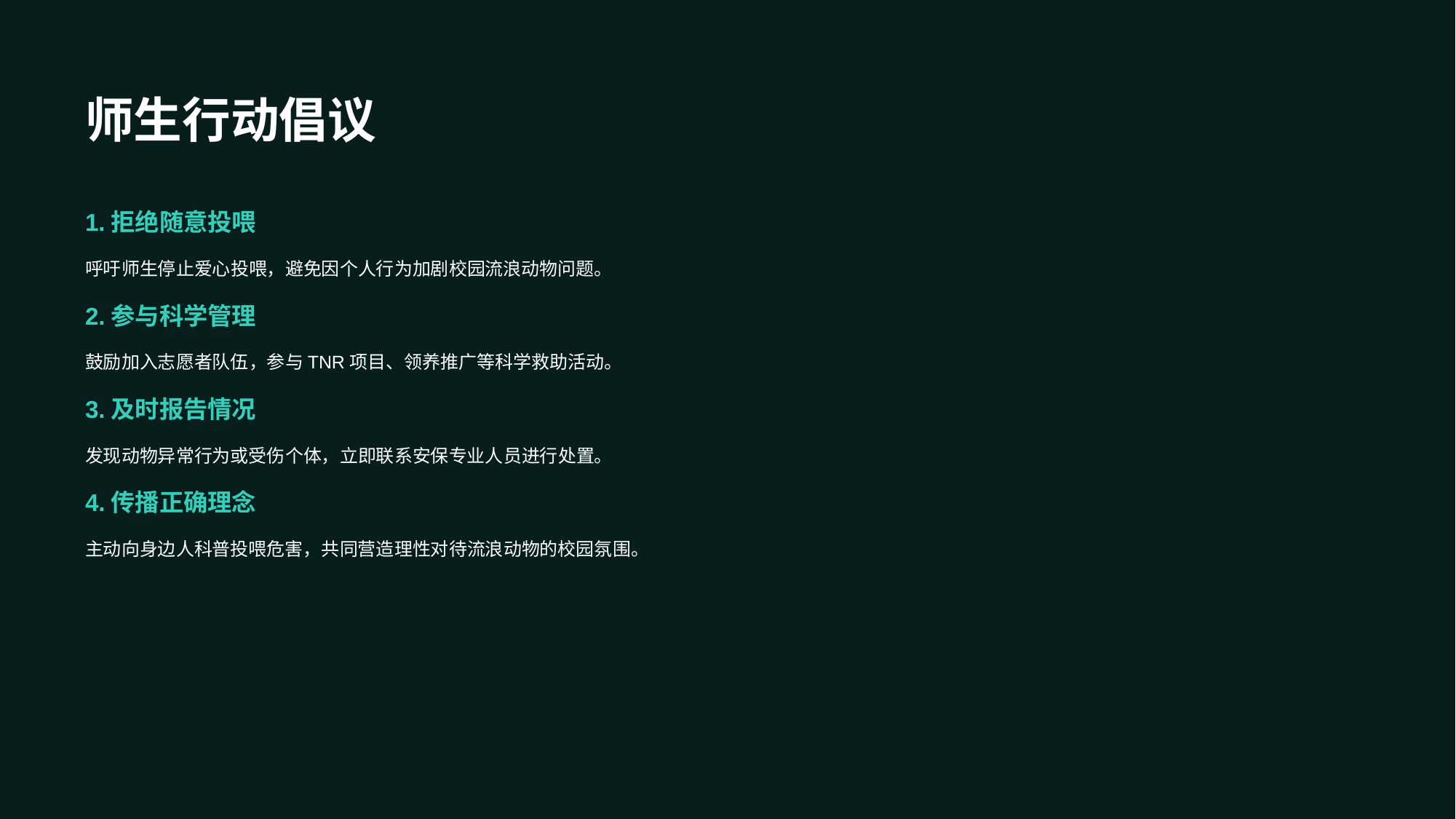

师生行动倡议
1.拒绝随意投喂
呼吁师生停止爱心投喂，避免因个人行为加剧校园流浪动物问题。
2.参与科学管理
鼓励加入志愿者队伍，参与TNR项目、领养推广等科学救助活动。
3.及时报告情况
发现动物异常行为或受伤个体，立即联系安保专业人员进行处置。
4.传播正确理念
主动向身边人科普投喂危害，共同营造理性对待流浪动物的校园氛围。